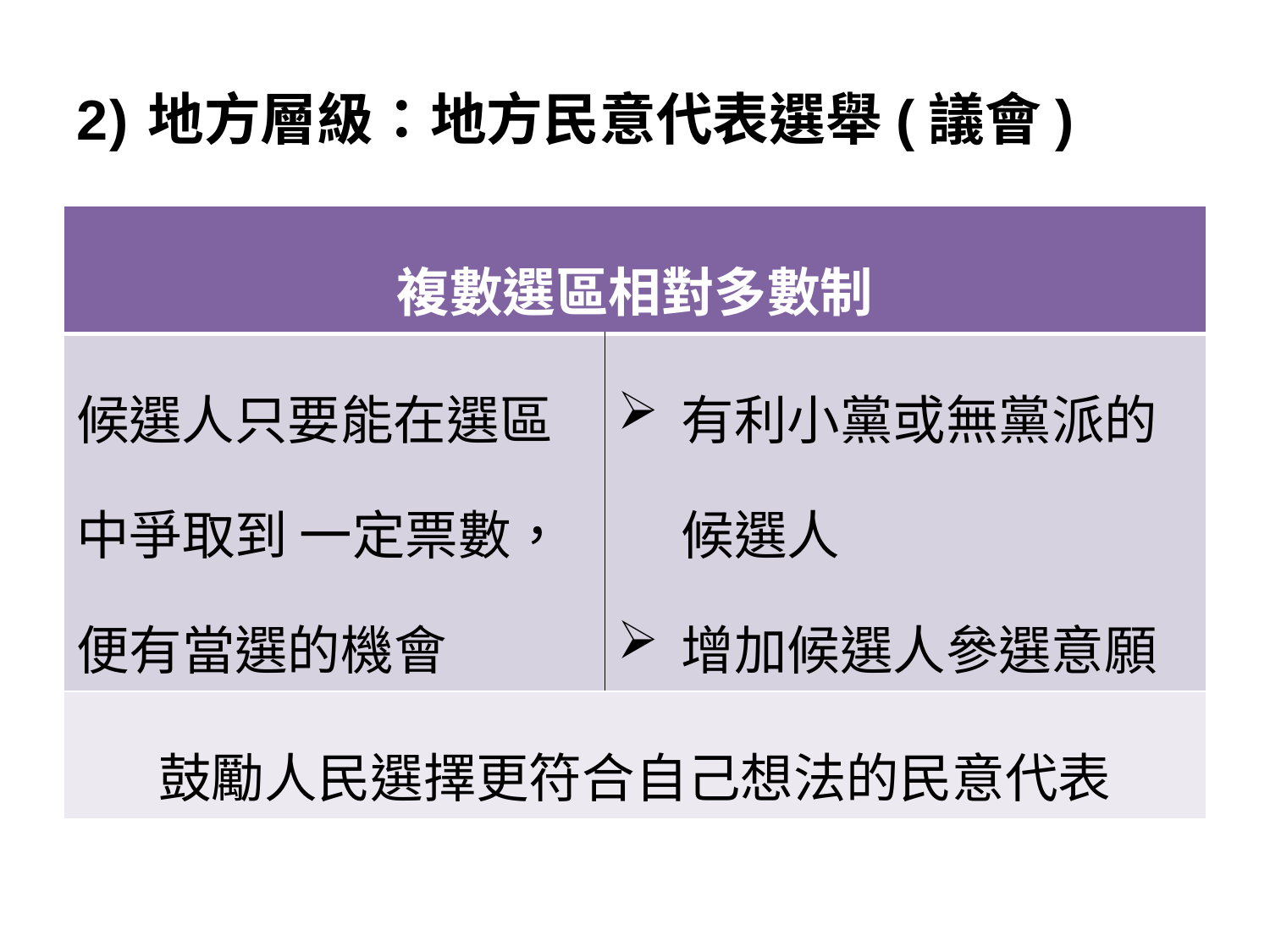

# 地方層級：地方民意代表選舉(議會)
| 複數選區相對多數制 |  |
| --- | --- |
| 候選人只要能在選區中爭取到 一定票數，便有當選的機會 | 有利小黨或無黨派的候選人 增加候選人參選意願 |
| 鼓勵人民選擇更符合自己想法的民意代表 |  |